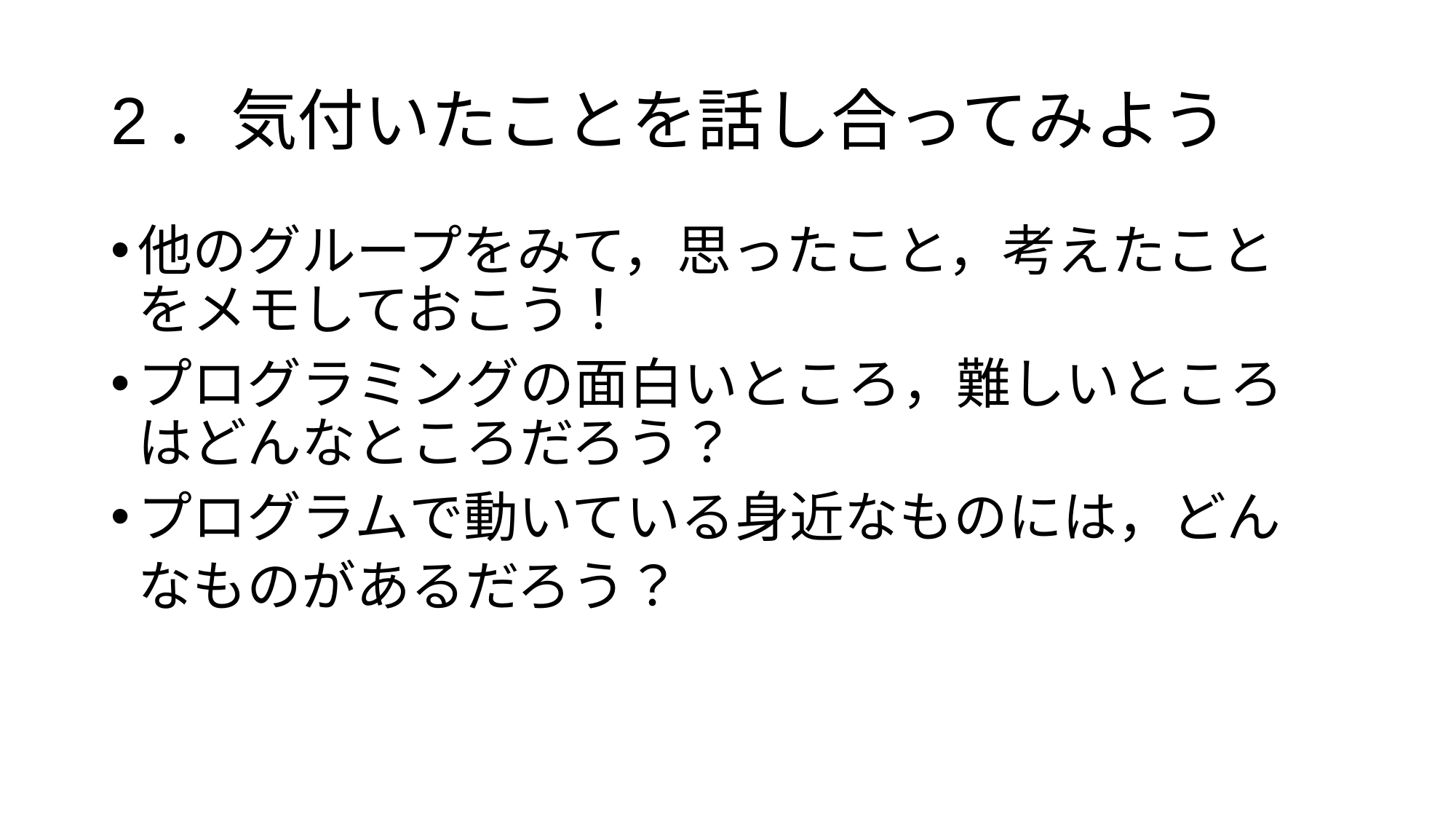

# 2．気付いたことを話し合ってみよう
他のグループをみて，思ったこと，考えたことをメモしておこう！
プログラミングの面白いところ，難しいところはどんなところだろう？
プログラムで動いている身近なものには，どんなものがあるだろう？